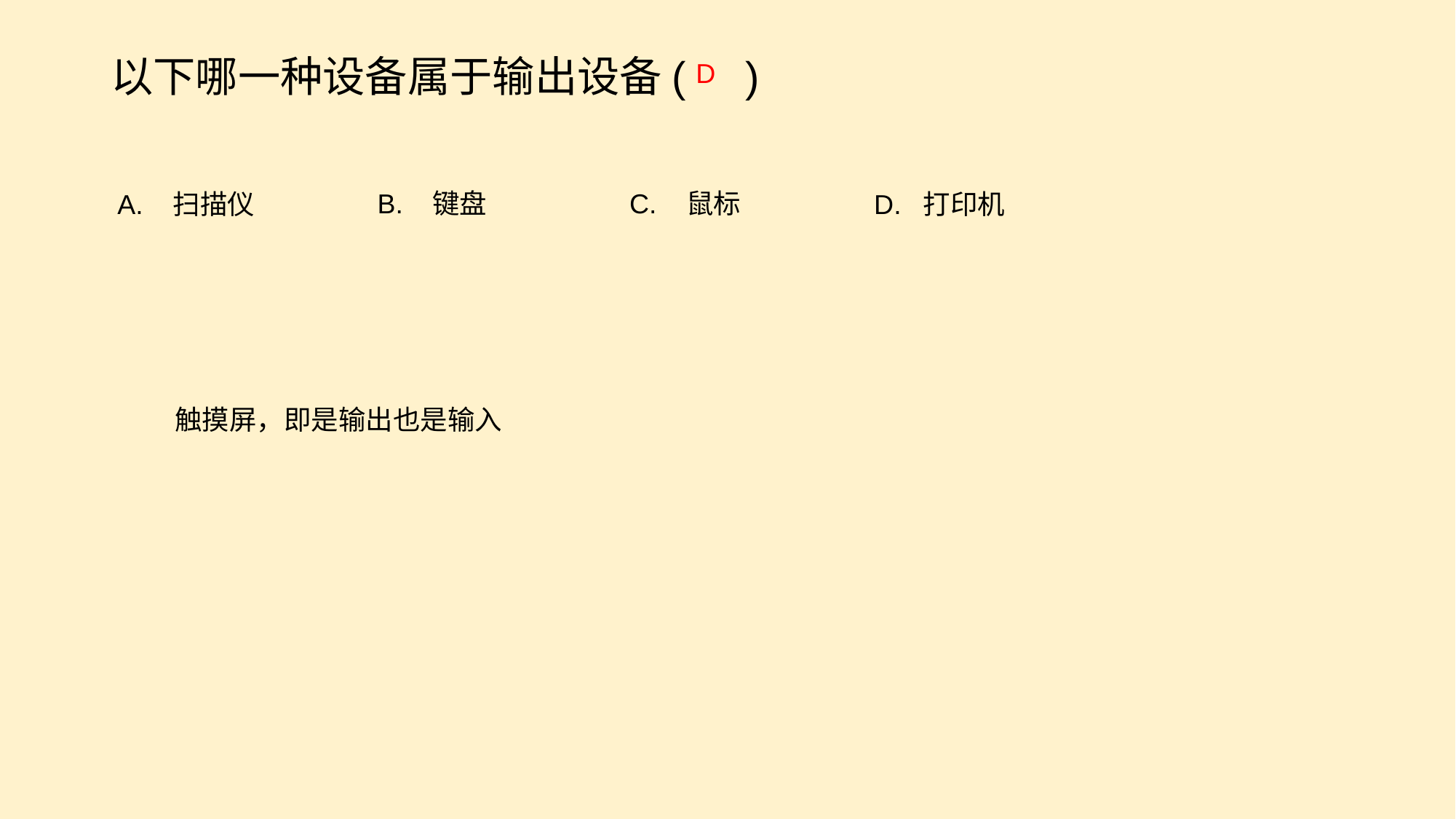

以下哪一种设备属于输出设备(     )

D
B.   键盘
C.   鼠标
A.   扫描仪
D.  打印机
触摸屏，即是输出也是输入